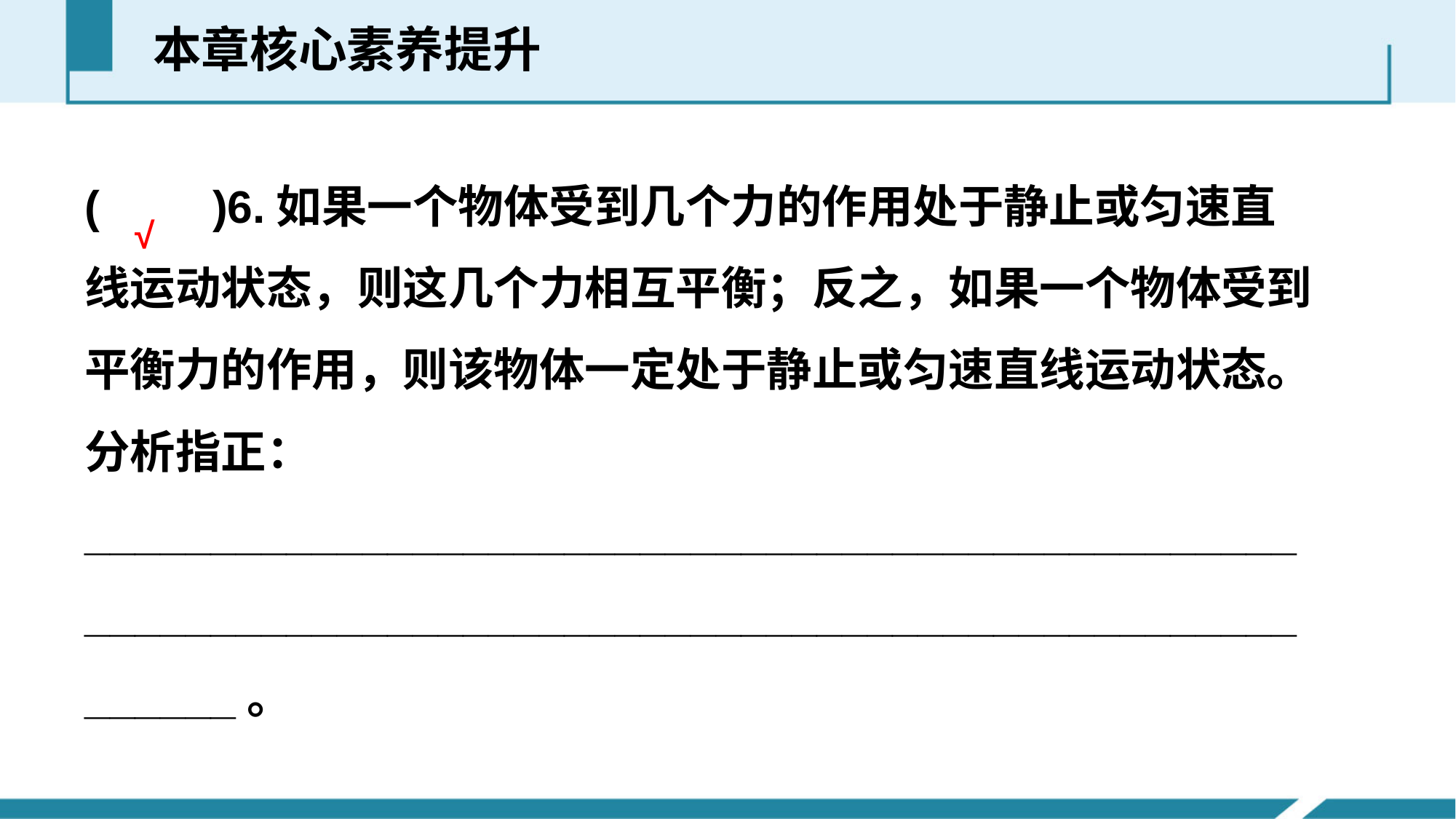

本章核心素养提升
(　　)6.如果一个物体受到几个力的作用处于静止或匀速直线运动状态，则这几个力相互平衡；反之，如果一个物体受到平衡力的作用，则该物体一定处于静止或匀速直线运动状态。
分析指正：______________________________________________________________________________________________________。
√